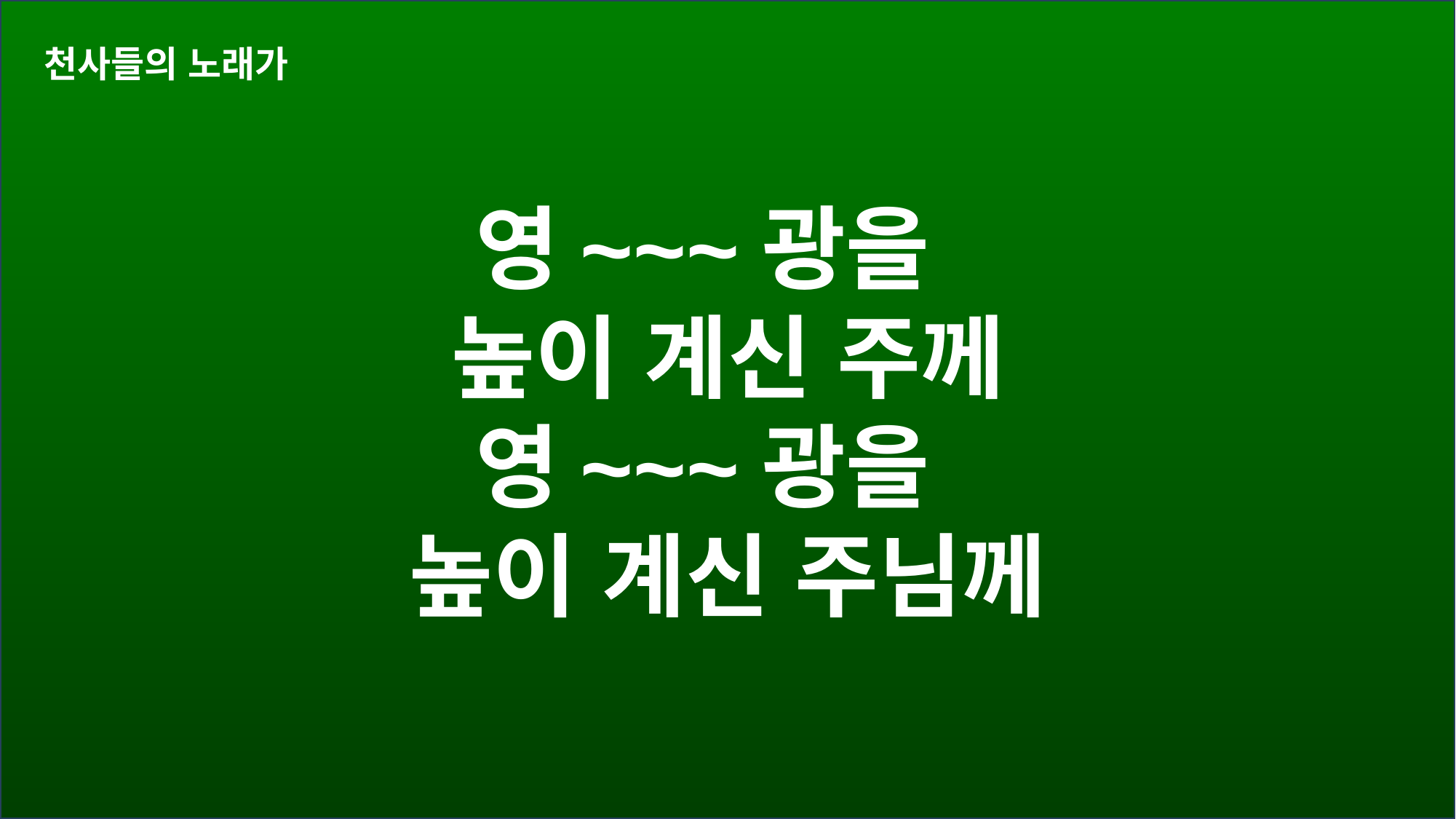

영~~~광을
높이 계신 주께
영~~~광을
높이 계신 주님께
천사들의 노래가
#
찬양해요~

찬양해요~